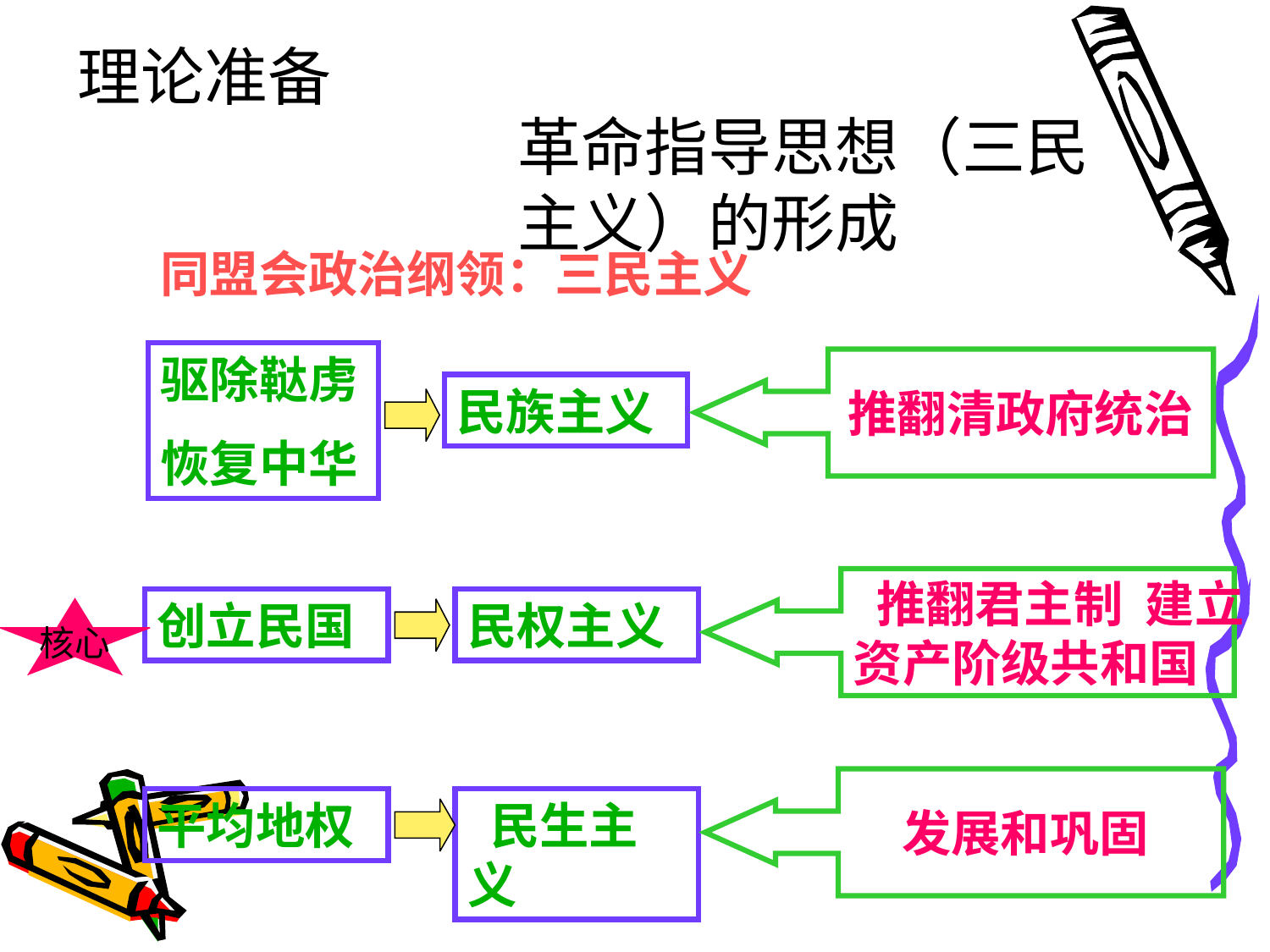

理论准备
革命指导思想（三民主义）的形成
同盟会政治纲领：三民主义
驱除鞑虏
恢复中华
推翻清政府统治
民族主义

 推翻君主制  建立
资产阶级共和国
创立民国
民权主义
核心

发展和巩固
平均地权
 民生主义